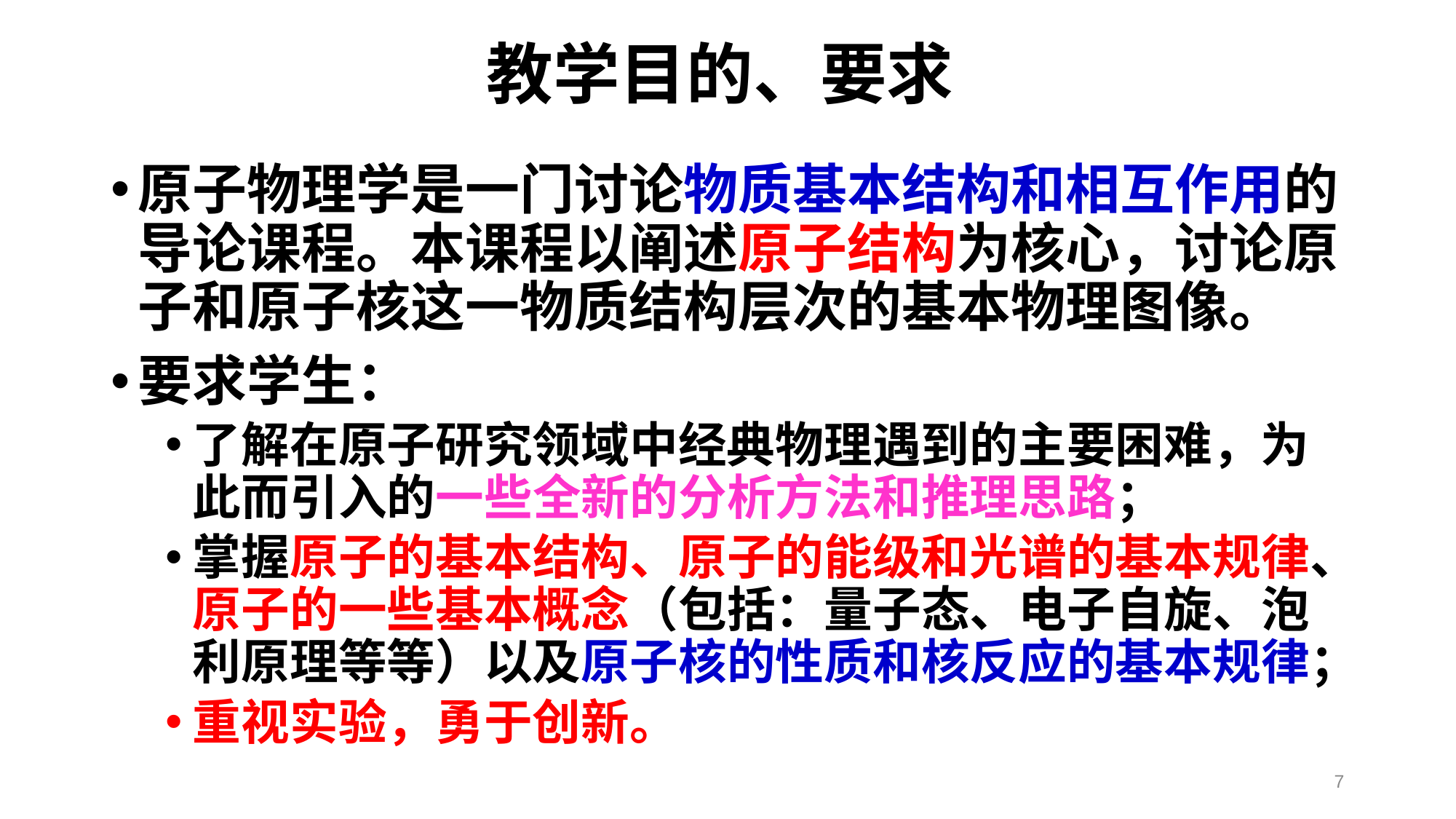

# 教学目的、要求
原子物理学是一门讨论物质基本结构和相互作用的导论课程。本课程以阐述原子结构为核心，讨论原子和原子核这一物质结构层次的基本物理图像。
要求学生：
了解在原子研究领域中经典物理遇到的主要困难，为此而引入的一些全新的分析方法和推理思路；
掌握原子的基本结构、原子的能级和光谱的基本规律、原子的一些基本概念（包括：量子态、电子自旋、泡利原理等等）以及原子核的性质和核反应的基本规律；
重视实验，勇于创新。
7